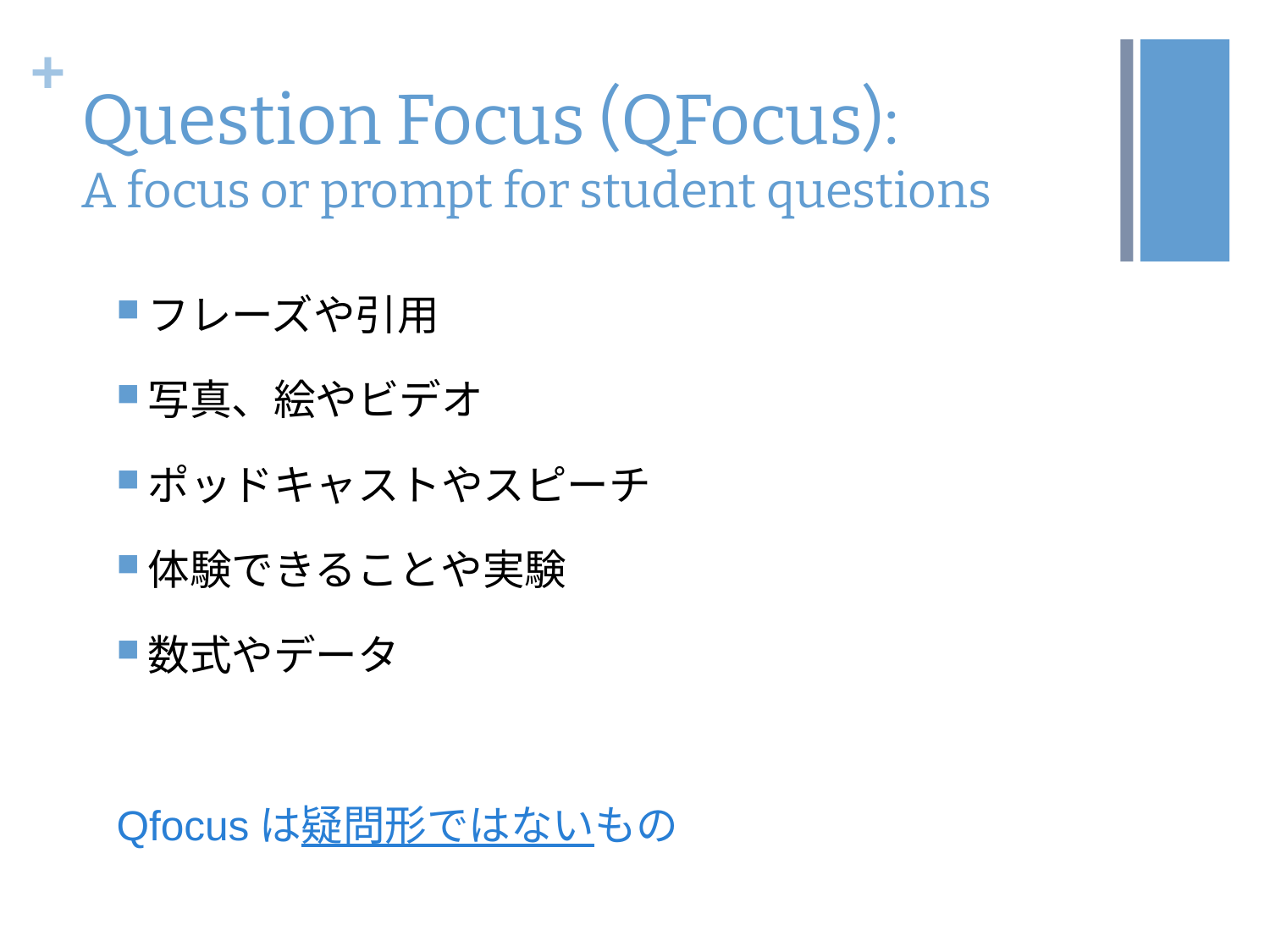

# Question Focus (QFocus): A focus or prompt for student questions
フレーズや引用
写真、絵やビデオ
ポッドキャストやスピーチ
体験できることや実験
数式やデータ

Qfocusは疑問形ではないもの